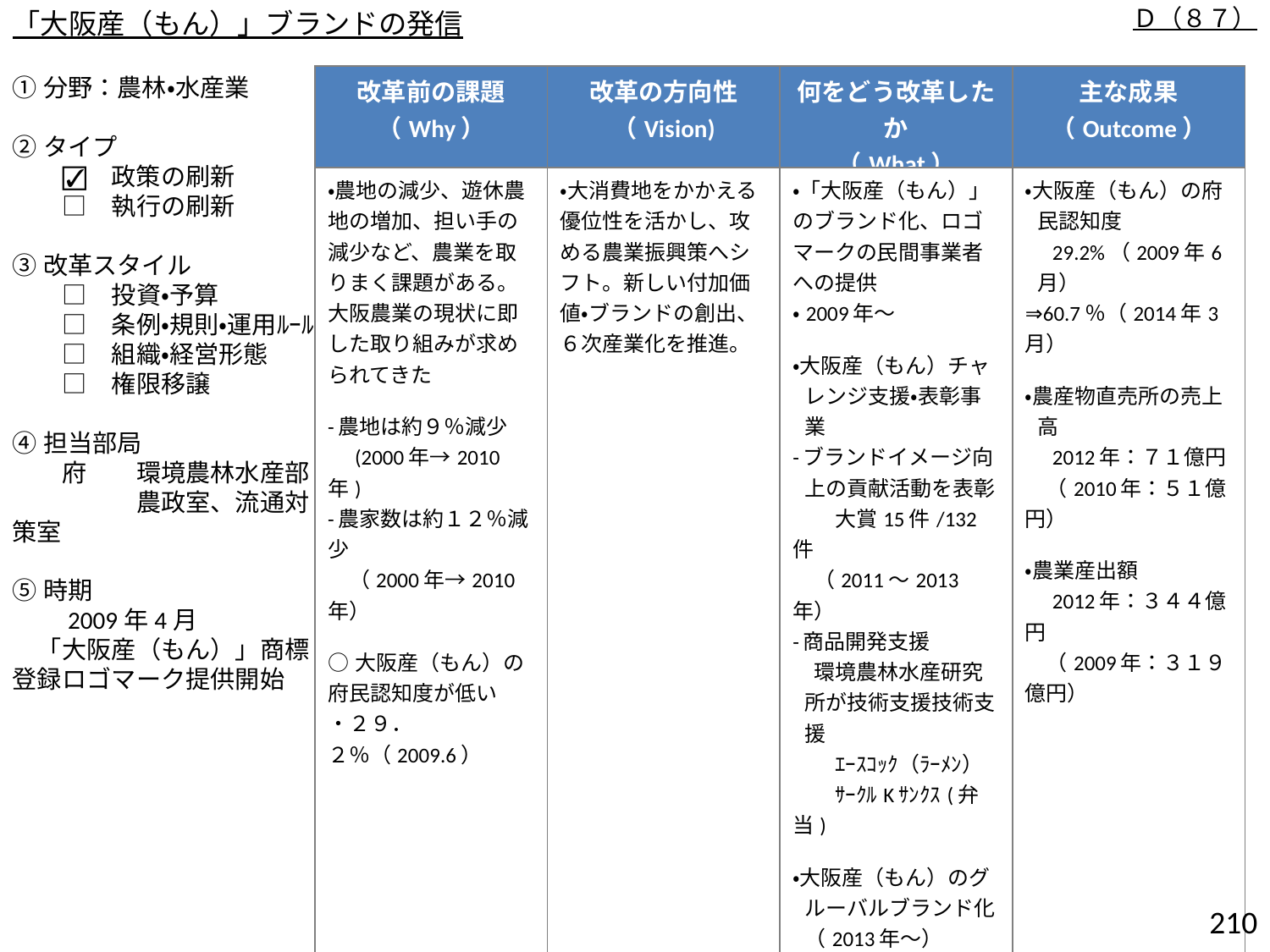

「大阪産（もん）」ブランドの発信
Ｄ（８７）
①分野：農林・水産業

②タイプ
　　☑　政策の刷新
　　□　執行の刷新

③改革スタイル
　　□　投資・予算
　　□　条例・規則・運用ﾙｰﾙ
　　□　組織・経営形態
　　□　権限移譲

④担当部局
　　府　　環境農林水産部
　　　　　農政室、流通対策室

⑤時期
　　2009年4月
　「大阪産（もん）」商標登録ロゴマーク提供開始
| 改革前の課題 （Why） | 改革の方向性 （Vision) | 何をどう改革したか （What） | 主な成果 （Outcome） |
| --- | --- | --- | --- |
| ・農地の減少、遊休農地の増加、担い手の減少など、農業を取りまく課題がある。大阪農業の現状に即した取り組みが求められてきた -農地は約９％減少 　(2000年→2010年) -農家数は約１２％減少 　（2000年→2010年） ○大阪産（もん）の府民認知度が低い ・２９．２％（2009.6） | ・大消費地をかかえる優位性を活かし、攻める農業振興策へシフト。新しい付加価値・ブランドの創出、６次産業化を推進。 | ・「大阪産（もん）」のブランド化、ロゴマークの民間事業者への提供 ・2009年～ ・大阪産（もん）チャレンジ支援・表彰事業 -ブランドイメージ向上の貢献活動を表彰 　　大賞15件/132件 　（2011～2013年） -商品開発支援 　環境農林水産研究所が技術支援技術支援　　　 　　ｴｰｽｺｯｸ（ﾗｰﾒﾝ） 　　ｻｰｸﾙKｻﾝｸｽ(弁当) ・大阪産（もん）のグルーバルブランド化（2013年～） ・第２の水なす発掘プロジェクト 　 ・都市農業参入サポート事業 ・2011～2013年 ・窓口設置（2011.4） | ・大阪産（もん）の府民認知度 　29.2%（2009年6月） ⇒60.7％（2014年3月） ・農産物直売所の売上高 　2012年：７１億円 　（2010年：５１億円） ・農業産出額 　2012年：３４４億円 　（2009年：３１９億円） |
210